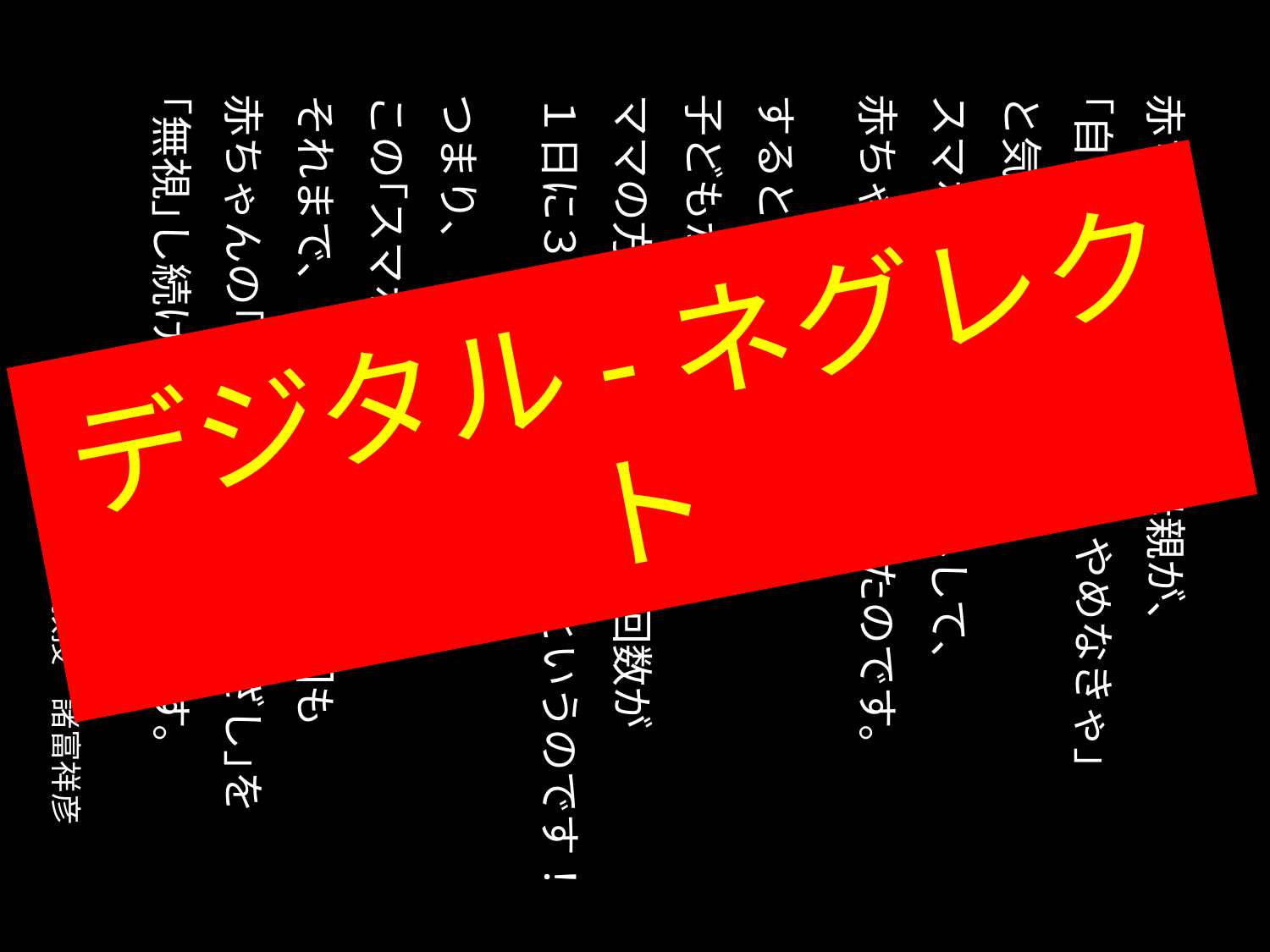

赤ちゃんがいるある母親が、

｢自分はスマホ依存だ。やめなきゃ｣

と気づき、試しに１日、

スマホを見るのをがまんして、

赤ちゃんをずっと見ていたのです。

するとなんと、

子どもが泣き声を立てずに

ママの方をじっと見ていた回数が

１日に３０～４０回あったというのです！

つまり、

この｢スマホ依存ママ｣は

それまで、１日に３０～４０回も

赤ちゃんの｢母親を求めるまなざし｣を

｢無視｣し続けていたというのです。

                                       明治大学教授　諸富祥彦
デジタル-ネグレクト